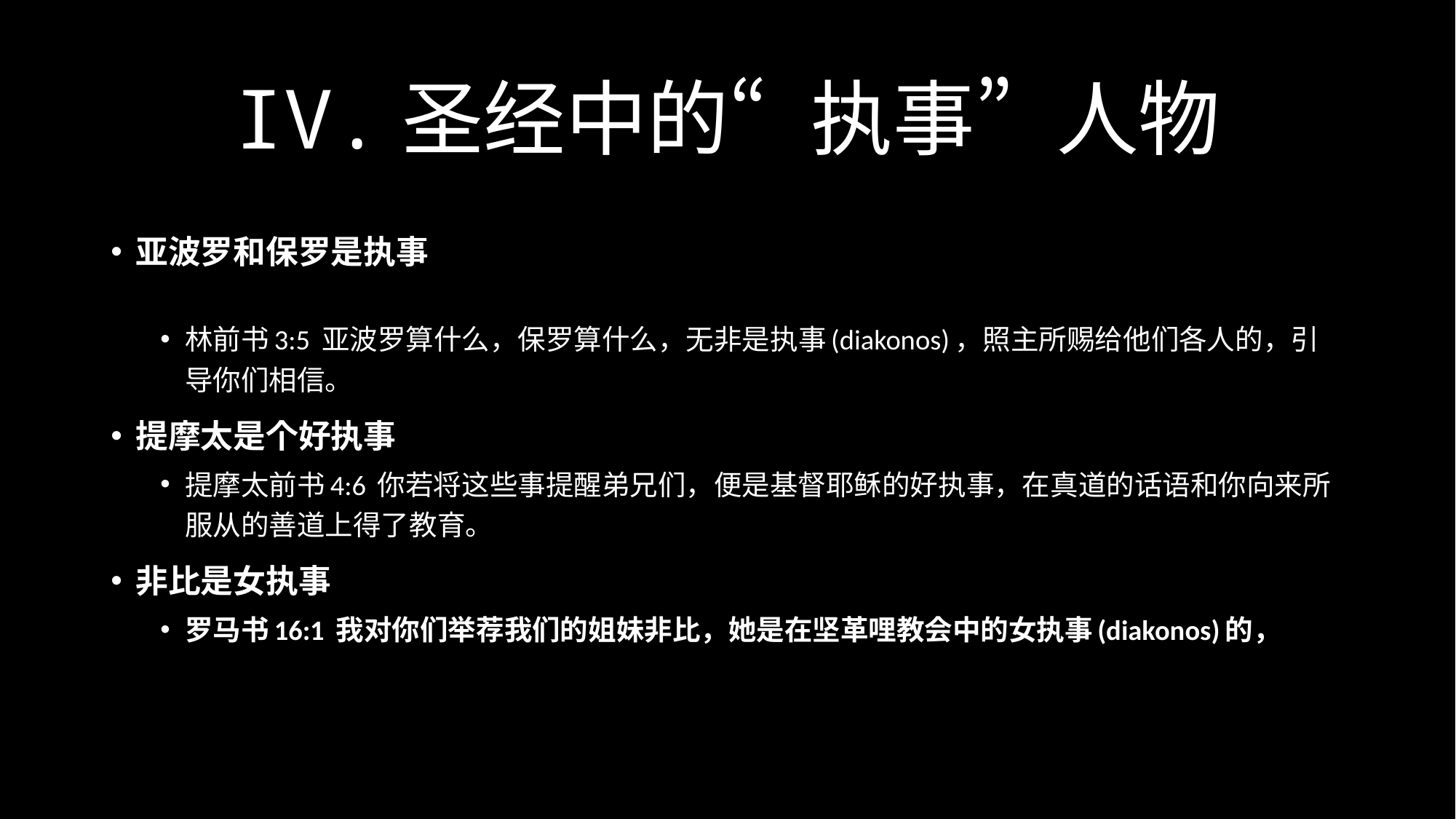

# IV.圣经中的“执事”人物
亚波罗和保罗是执事
林前书3:5 亚波罗算什么，保罗算什么，无非是执事(diakonos)，照主所赐给他们各人的，引导你们相信。
提摩太是个好执事
提摩太前书4:6 你若将这些事提醒弟兄们，便是基督耶稣的好执事，在真道的话语和你向来所服从的善道上得了教育。
非比是女执事
罗马书16:1 我对你们举荐我们的姐妹非比，她是在坚革哩教会中的女执事(diakonos)的，